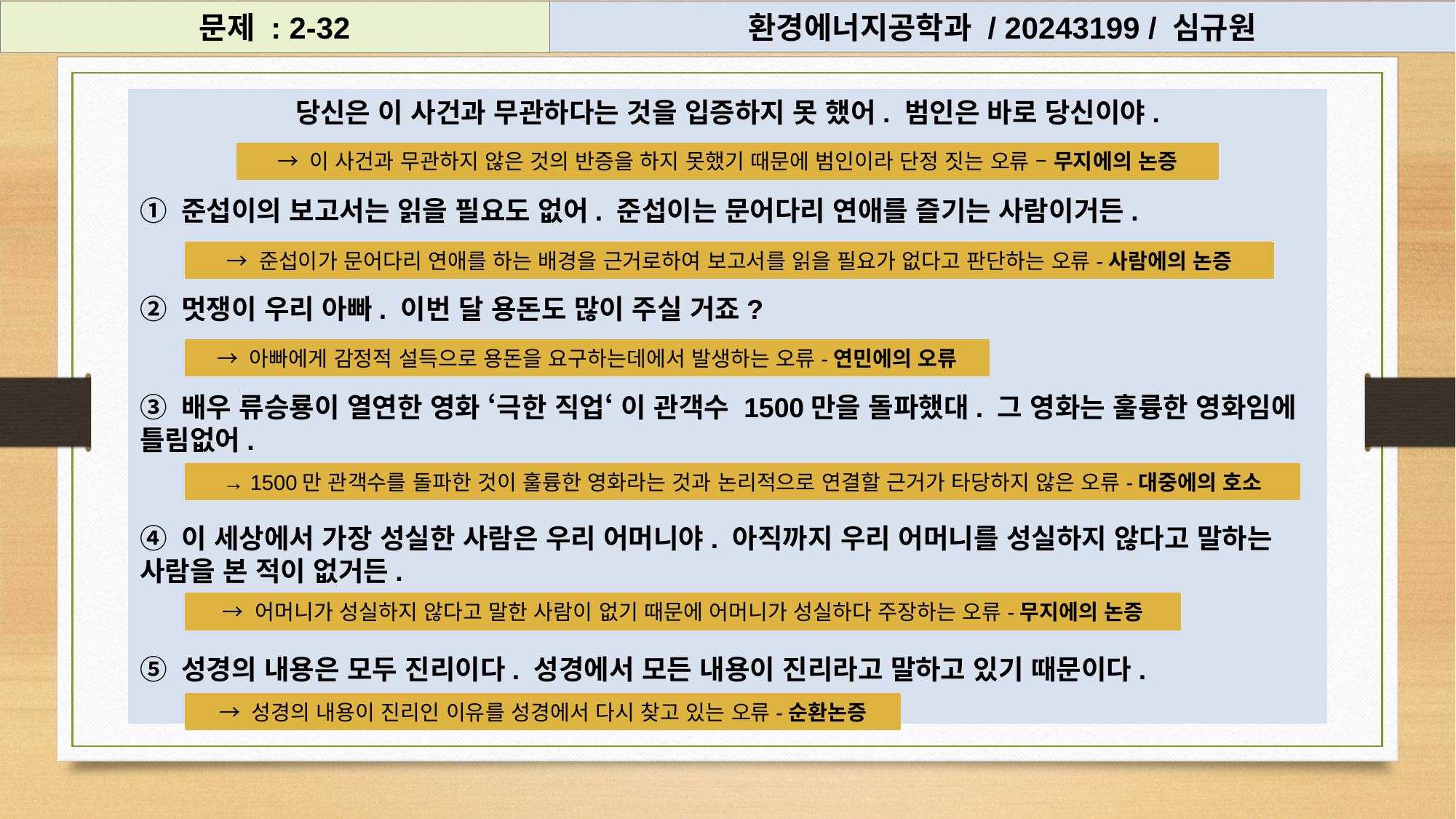

문제 : 2-32
환경에너지공학과 / 20243199 / 심규원
당신은 이 사건과 무관하다는 것을 입증하지 못 했어. 범인은 바로 당신이야.

① 준섭이의 보고서는 읽을 필요도 없어. 준섭이는 문어다리 연애를 즐기는 사람이거든.

② 멋쟁이 우리 아빠. 이번 달 용돈도 많이 주실 거죠?

③ 배우 류승룡이 열연한 영화 ‘극한 직업‘ 이 관객수 1500만을 돌파했대. 그 영화는 훌륭한 영화임에 틀림없어.

④ 이 세상에서 가장 성실한 사람은 우리 어머니야. 아직까지 우리 어머니를 성실하지 않다고 말하는 사람을 본 적이 없거든.

⑤ 성경의 내용은 모두 진리이다. 성경에서 모든 내용이 진리라고 말하고 있기 때문이다.

→ 이 사건과 무관하지 않은 것의 반증을 하지 못했기 때문에 범인이라 단정 짓는 오류 – 무지에의 논증
→ 준섭이가 문어다리 연애를 하는 배경을 근거로하여 보고서를 읽을 필요가 없다고 판단하는 오류-사람에의 논증
→ 아빠에게 감정적 설득으로 용돈을 요구하는데에서 발생하는 오류-연민에의 오류
→ 1500만 관객수를 돌파한 것이 훌륭한 영화라는 것과 논리적으로 연결할 근거가 타당하지 않은 오류-대중에의 호소
→ 어머니가 성실하지 않다고 말한 사람이 없기 때문에 어머니가 성실하다 주장하는 오류-무지에의 논증
→ 성경의 내용이 진리인 이유를 성경에서 다시 찾고 있는 오류-순환논증